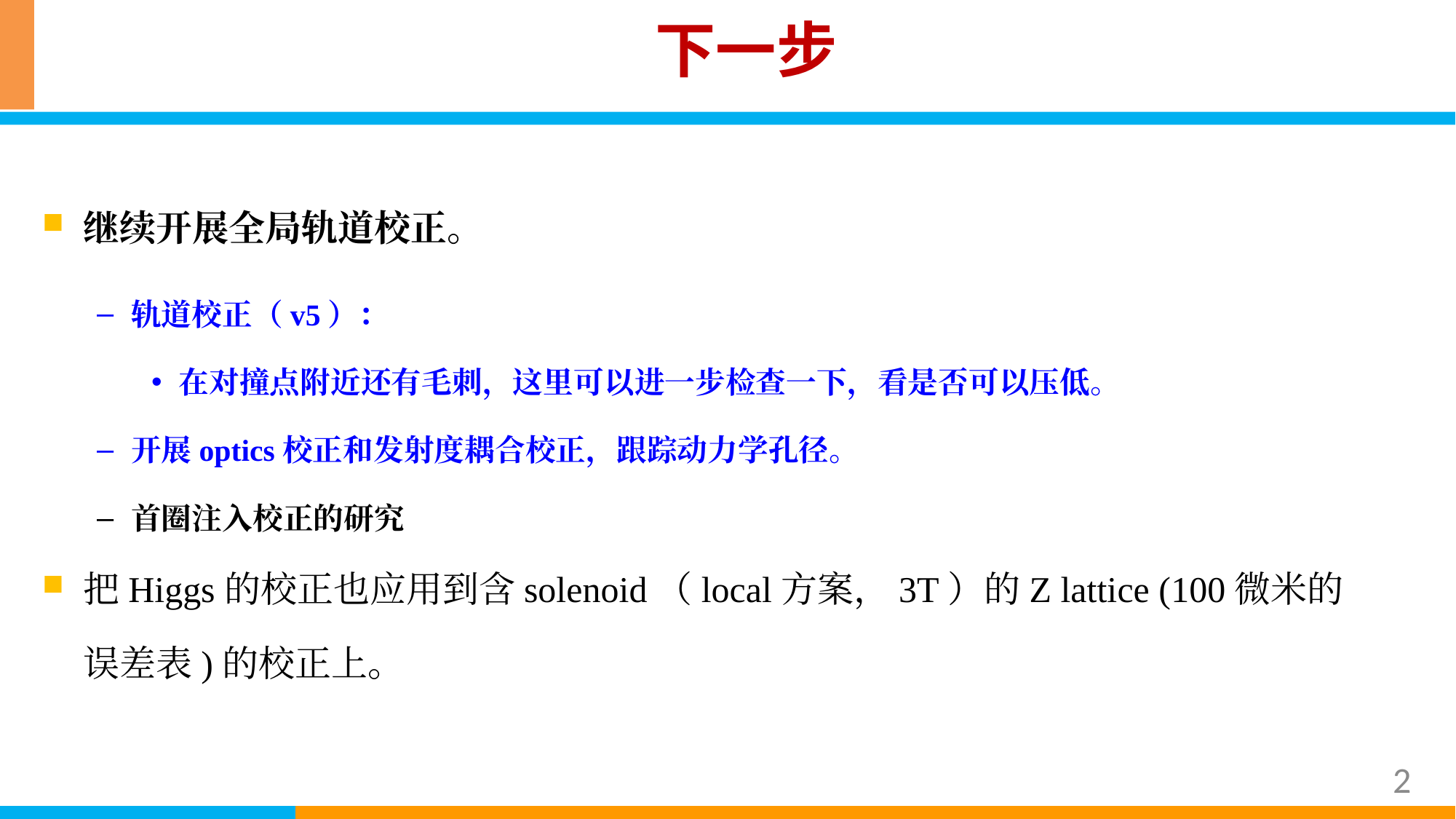

下一步
继续开展全局轨道校正。
轨道校正（v5）：
在对撞点附近还有毛刺，这里可以进一步检查一下，看是否可以压低。
开展optics校正和发射度耦合校正，跟踪动力学孔径。
首圈注入校正的研究
把Higgs的校正也应用到含solenoid（local方案，3T）的Z lattice (100微米的误差表)的校正上。
2